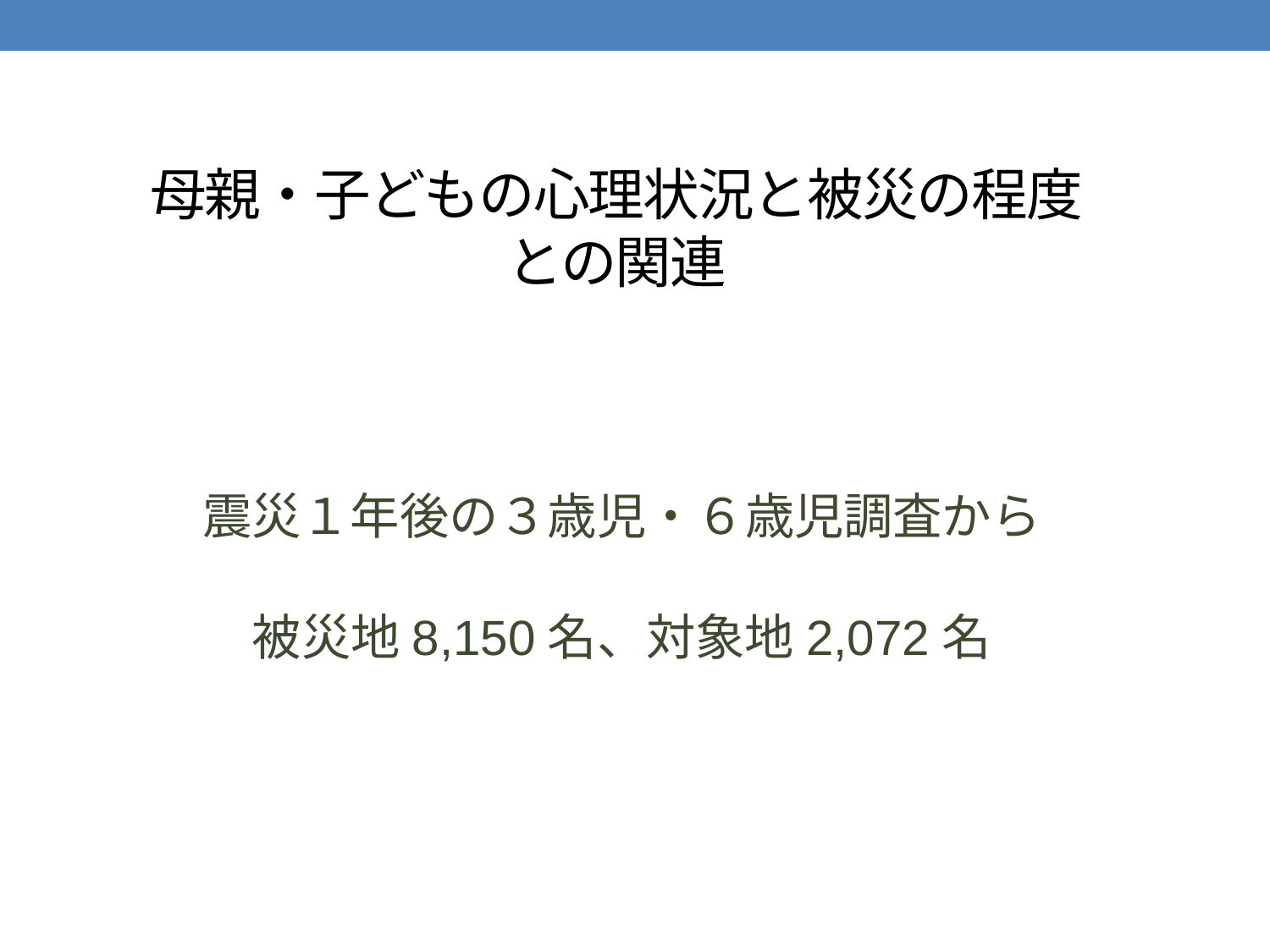

# 母親・子どもの心理状況と被災の程度 との関連
震災１年後の３歳児・６歳児調査から
被災地8,150名、対象地2,072名